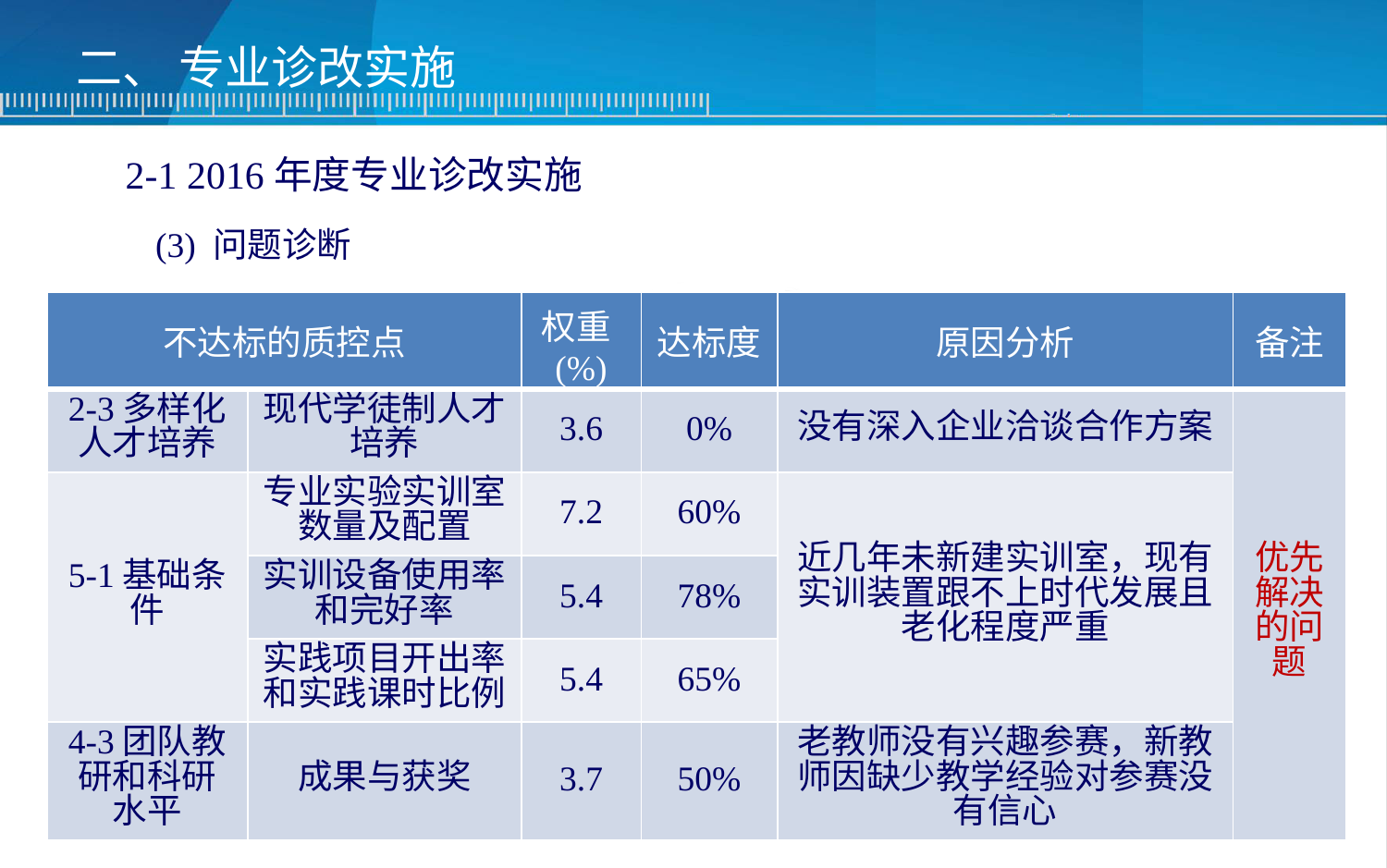

二、 专业诊改实施
2-1 2016年度专业诊改实施
(3) 问题诊断
| 不达标的质控点 |  | 权重(%) | 达标度 | 原因分析 | 备注 |
| --- | --- | --- | --- | --- | --- |
| 2-3多样化人才培养 | 现代学徒制人才培养 | 3.6 | 0% | 没有深入企业洽谈合作方案 | 优先解决的问题 |
| 5-1基础条件 | 专业实验实训室数量及配置 | 7.2 | 60% | 近几年未新建实训室，现有实训装置跟不上时代发展且老化程度严重 |  |
|  | 实训设备使用率和完好率 | 5.4 | 78% |  |  |
|  | 实践项目开出率和实践课时比例 | 5.4 | 65% |  |  |
| 4-3团队教研和科研水平 | 成果与获奖 | 3.7 | 50% | 老教师没有兴趣参赛，新教师因缺少教学经验对参赛没有信心 |  |